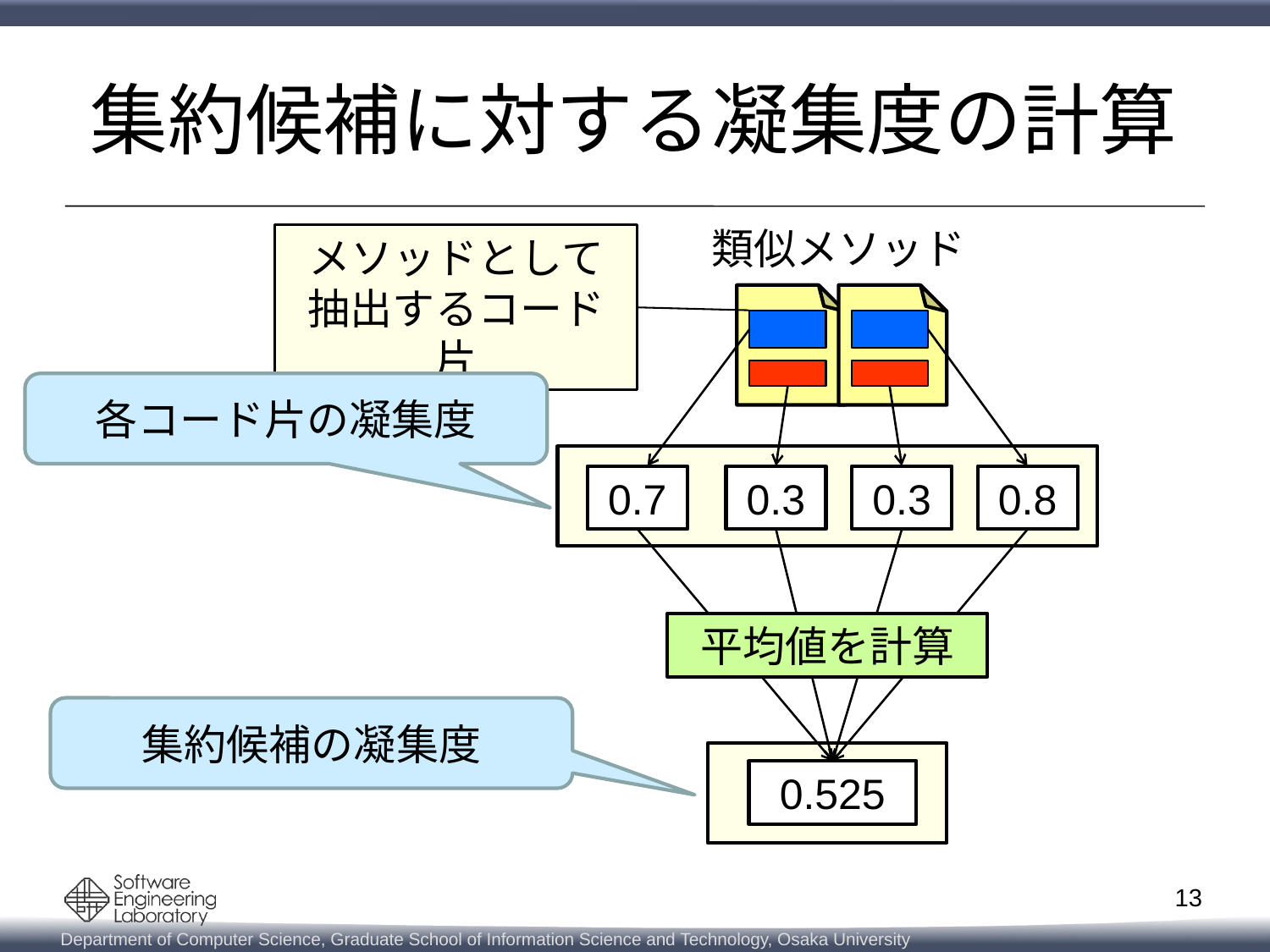

# 集約候補に対する凝集度の計算
類似メソッド
メソッドとして
抽出するコード片

各コード片の凝集度

0.7
0.3
0.3
0.8
平均値を計算
集約候補の凝集度

0.525
13